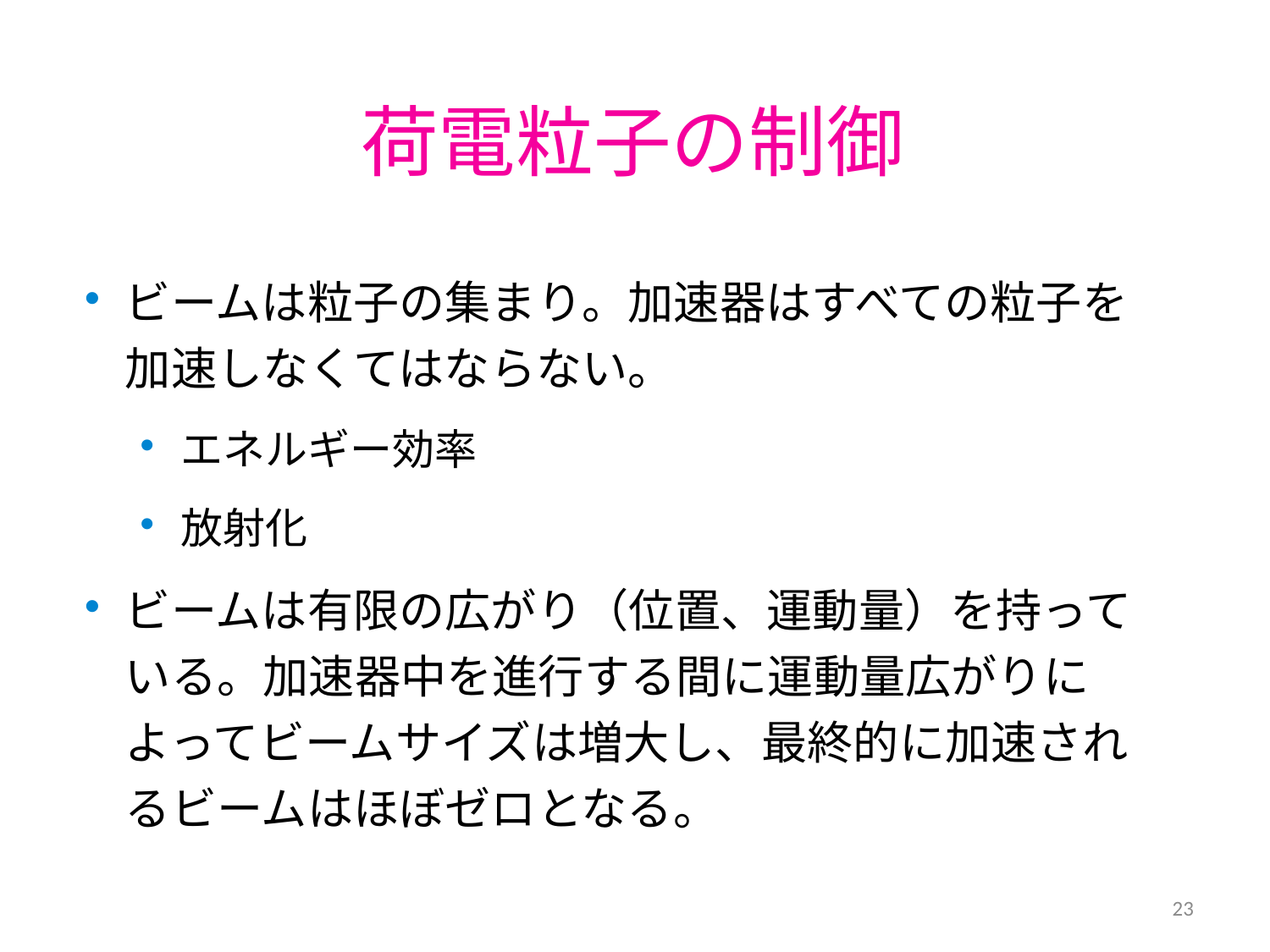

# 荷電粒子の制御
ビームは粒子の集まり。加速器はすべての粒子を加速しなくてはならない。
エネルギー効率
放射化
ビームは有限の広がり（位置、運動量）を持っている。加速器中を進行する間に運動量広がりによってビームサイズは増大し、最終的に加速されるビームはほぼゼロとなる。
23